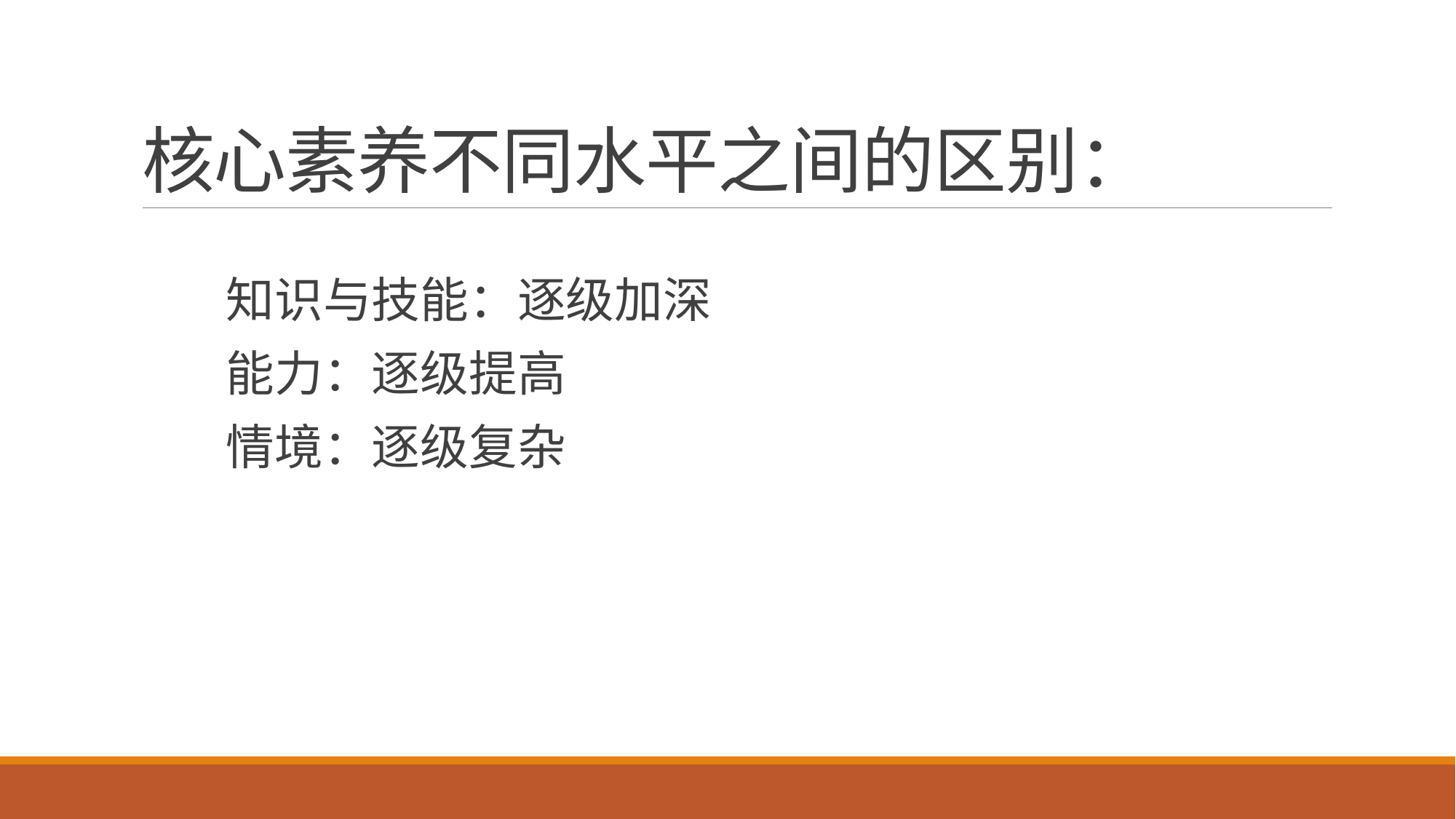

# 核心素养不同水平之间的区别：
知识与技能：逐级加深
能力：逐级提高
情境：逐级复杂